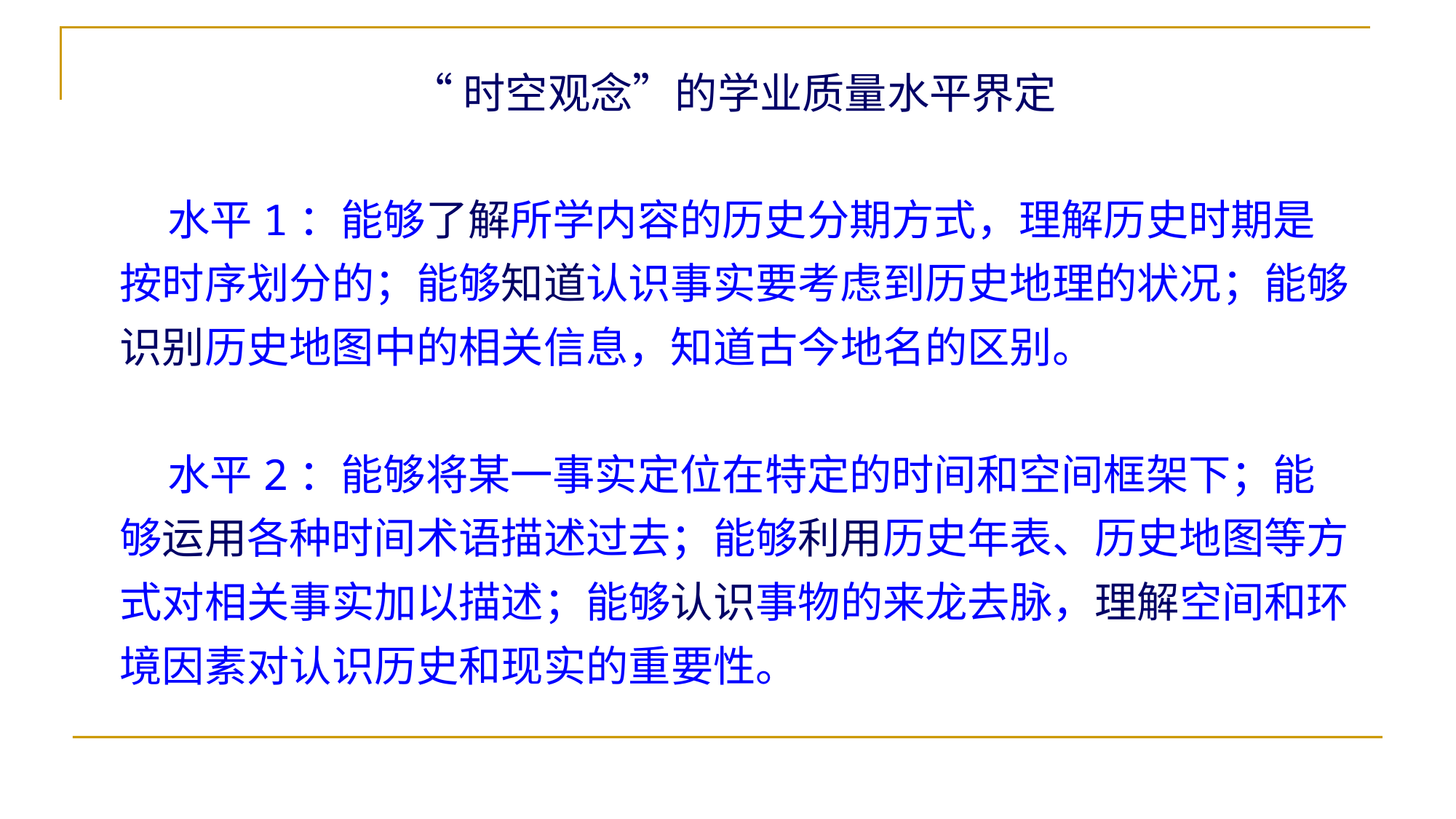

# “时空观念”的学业质量水平界定
    水平1：能够了解所学内容的历史分期方式，理解历史时期是按时序划分的；能够知道认识事实要考虑到历史地理的状况；能够识别历史地图中的相关信息，知道古今地名的区别。

    水平2：能够将某一事实定位在特定的时间和空间框架下；能够运用各种时间术语描述过去；能够利用历史年表、历史地图等方式对相关事实加以描述；能够认识事物的来龙去脉，理解空间和环境因素对认识历史和现实的重要性。